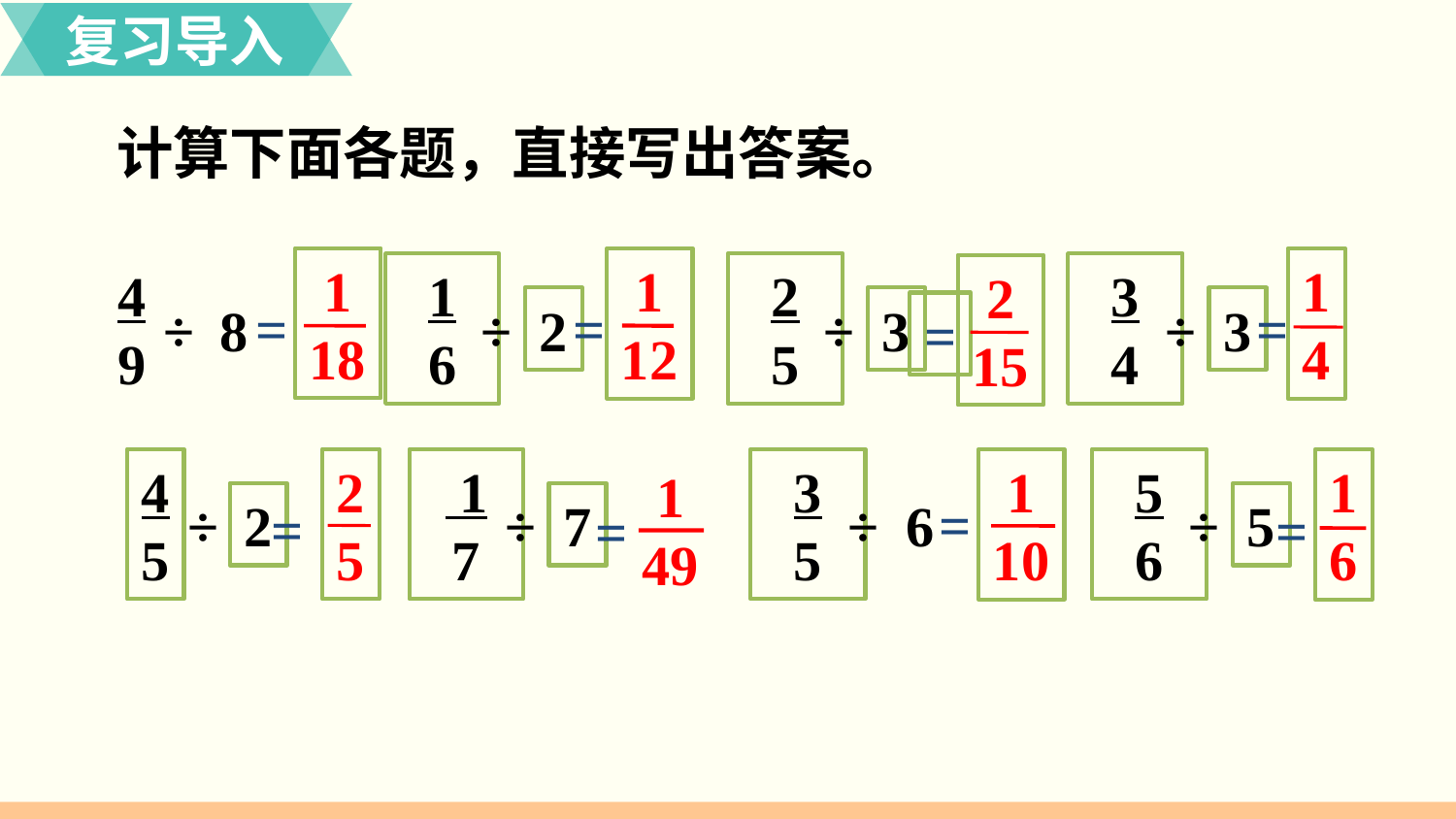

复习导入

 计算下面各题，直接写出答案。
 1
18

 1
12

1
4

4
9
1
6
2
5
3
4
 2
15

=
=
=
÷
8
÷
2
÷
3
÷
3
=
4
5
2
5

 1
7
3
5
5
6
 1
10

1
6

 1
49

=
÷
2
÷
7
÷
6
÷
5
=
=
=